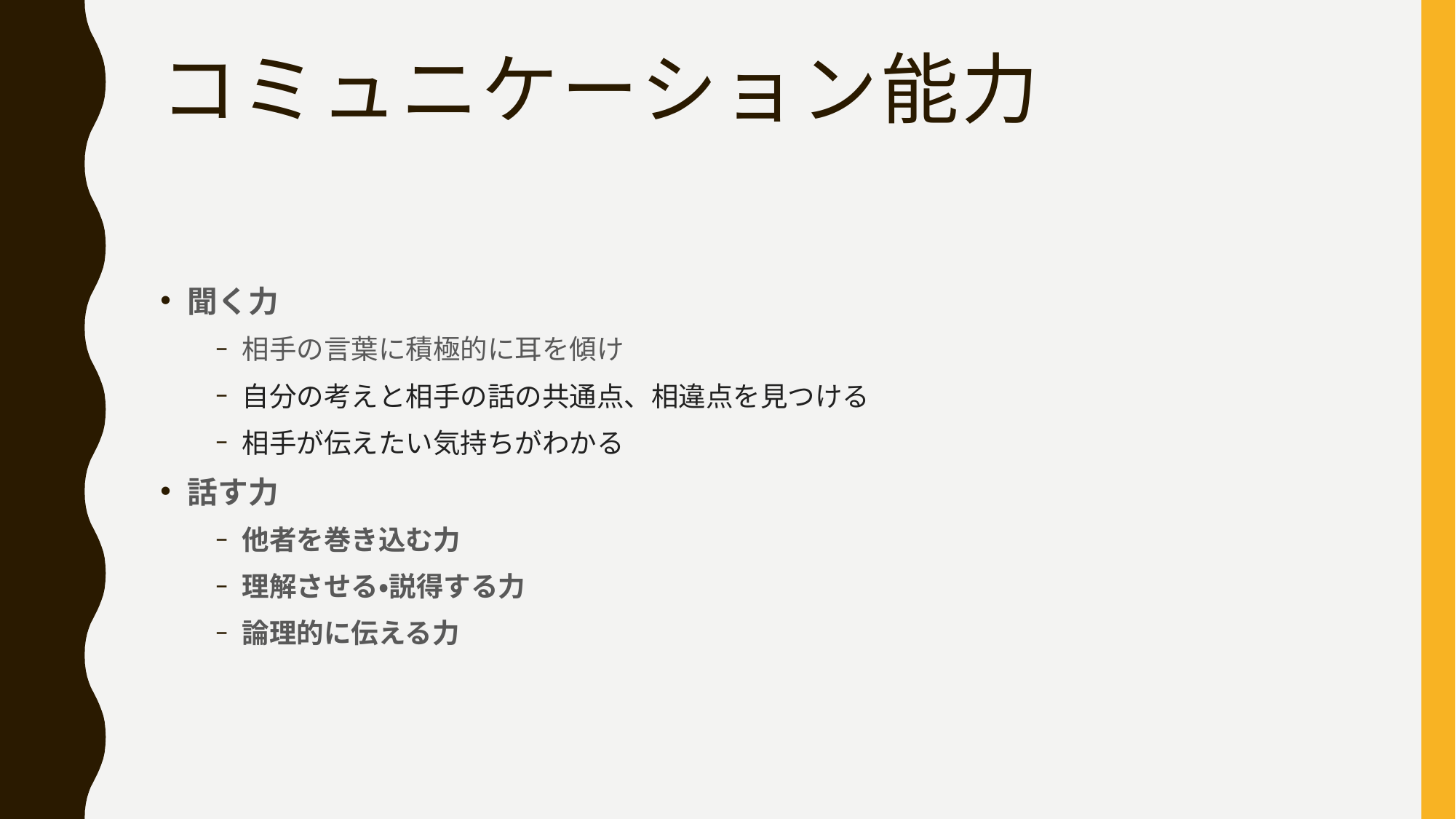

# コミュニケーション能力
聞く力
相手の言葉に積極的に耳を傾け
自分の考えと相手の話の共通点、相違点を見つける
相手が伝えたい気持ちがわかる
話す力
他者を巻き込む力
理解させる・説得する力
論理的に伝える力